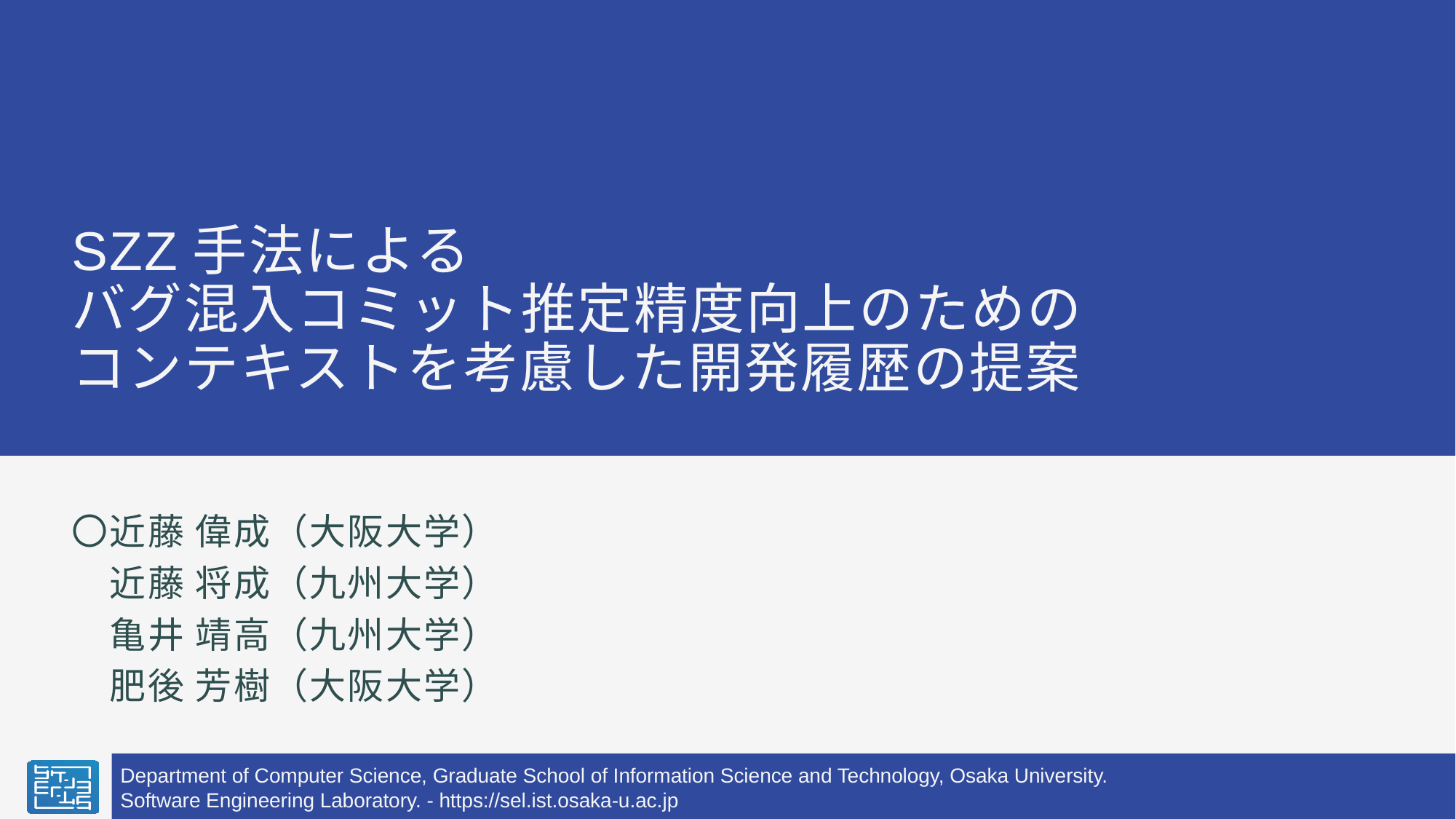

# SZZ手法による バグ混入コミット推定精度向上のための コンテキストを考慮した開発履歴の提案
〇近藤 偉成（大阪大学）
　近藤 将成（九州大学）
　亀井 靖高（九州大学）
　肥後 芳樹（大阪大学）